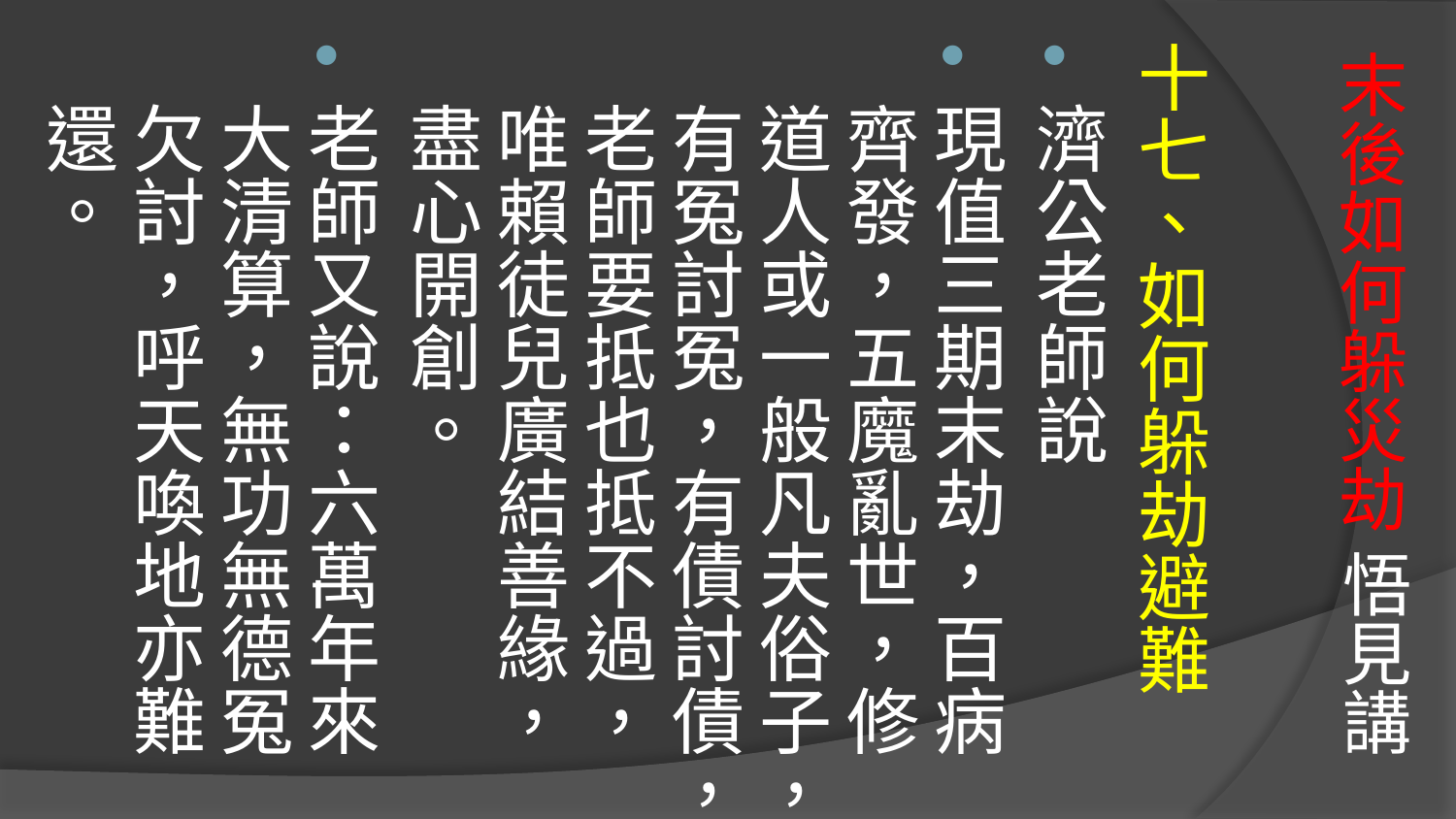

# 末後如何躲災劫 悟見講
十七、如何躲劫避難
濟公老師說
現值三期末劫，百病齊發，五魔亂世，修道人或一般凡夫俗子，有冤討冤，有債討債，老師要抵也抵不過，唯賴徒兒廣結善緣，盡心開創。
老師又說：六萬年來大清算，無功無德冤欠討，呼天喚地亦難還。